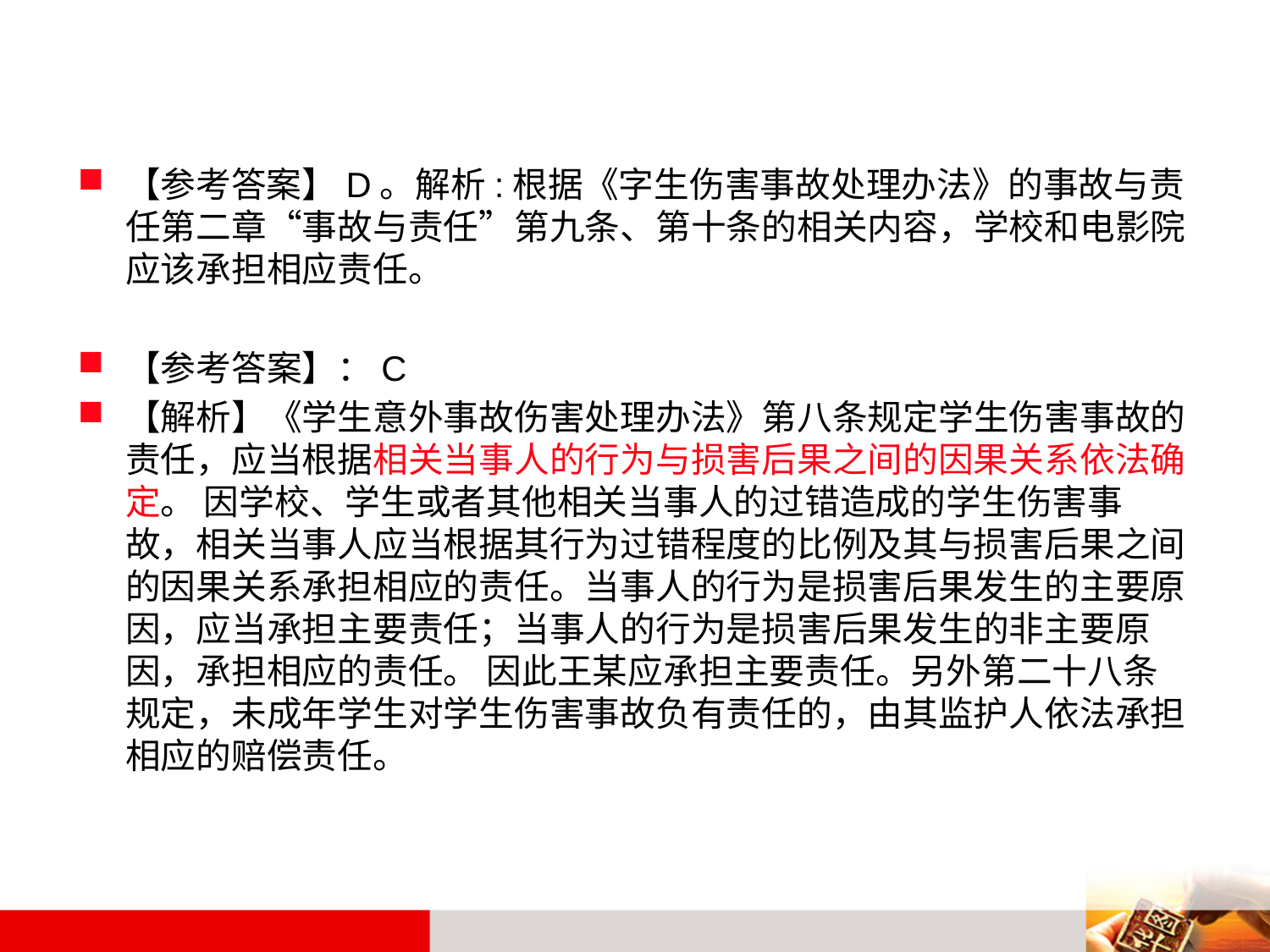

#
【参考答案】D。解析:根据《字生伤害事故处理办法》的事故与责任第二章“事故与责任”第九条、第十条的相关内容，学校和电影院应该承担相应责任。

【参考答案】：C
【解析】《学生意外事故伤害处理办法》第八条规定学生伤害事故的责任，应当根据相关当事人的行为与损害后果之间的因果关系依法确定。 因学校、学生或者其他相关当事人的过错造成的学生伤害事故，相关当事人应当根据其行为过错程度的比例及其与损害后果之间的因果关系承担相应的责任。当事人的行为是损害后果发生的主要原因，应当承担主要责任；当事人的行为是损害后果发生的非主要原因，承担相应的责任。 因此王某应承担主要责任。另外第二十八条规定，未成年学生对学生伤害事故负有责任的，由其监护人依法承担相应的赔偿责任。